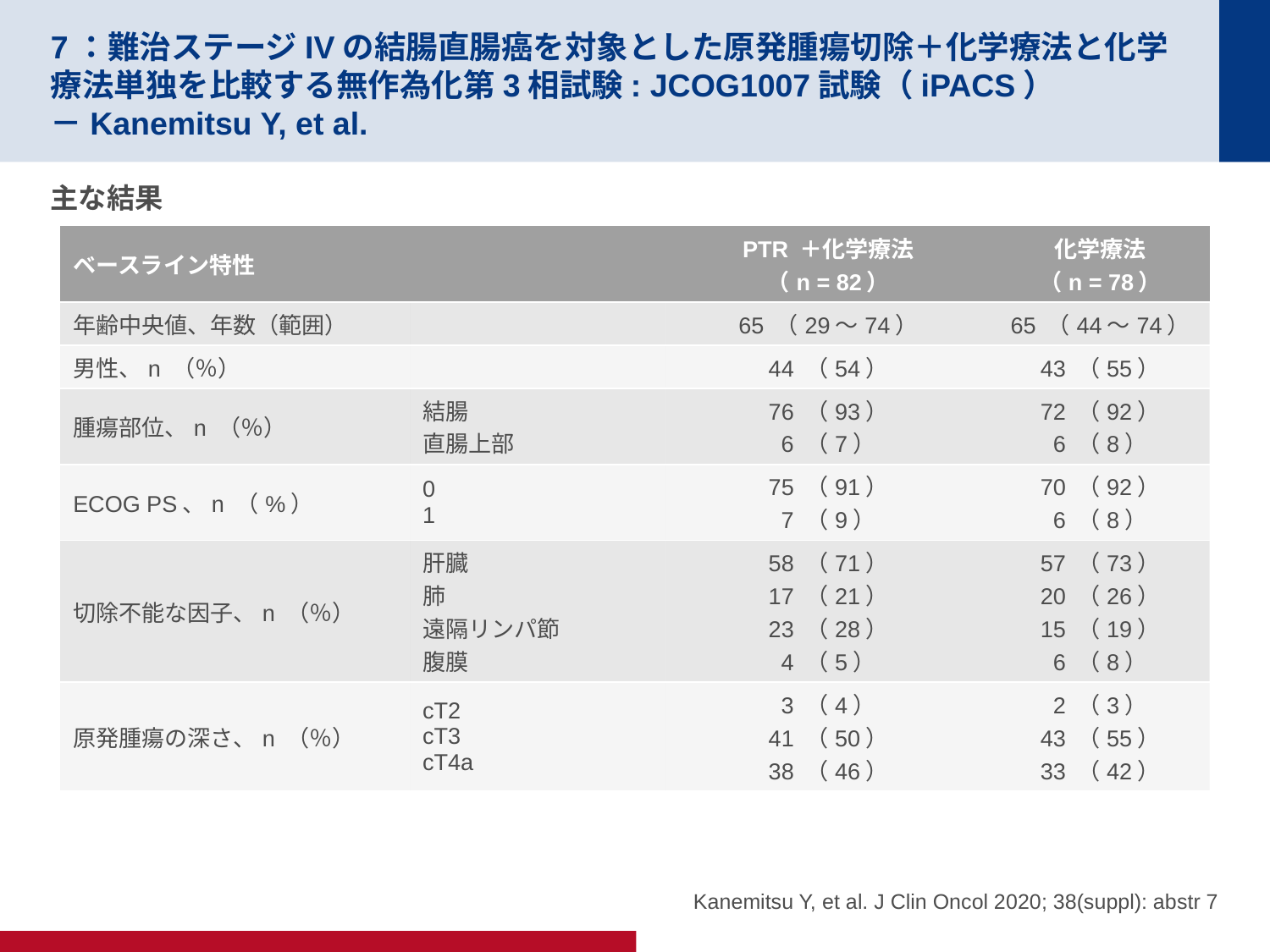

# 7：難治ステージIVの結腸直腸癌を対象とした原発腫瘍切除＋化学療法と化学療法単独を比較する無作為化第3相試験: JCOG1007試験（iPACS） －Kanemitsu Y, et al.
主な結果
| ベースライン特性 |  | PTR ＋化学療法 （n = 82） | 化学療法 （n = 78） |
| --- | --- | --- | --- |
| 年齢中央値、年数（範囲） |  | 65 （29～74） | 65 （44～74） |
| 男性、n （％） |  | 44 （54） | 43 （55） |
| 腫瘍部位、n （％） | 結腸 直腸上部 | 76 （93） 6 （7） | 72 （92） 6 （8） |
| ECOG PS、n （%） | 0 1 | 75 （91） 7 （9） | 70 （92） 6 （8） |
| 切除不能な因子、n （％） | 肝臓 肺 遠隔リンパ節 腹膜 | 58 （71） 17 （21） 23 （28） 4 （5） | 57 （73） 20 （26） 15 （19） 6 （8） |
| 原発腫瘍の深さ、n （％） | cT2 cT3 cT4a | 3 （4） 41 （50） 38 （46） | 2 （3） 43 （55） 33 （42） |
Kanemitsu Y, et al. J Clin Oncol 2020; 38(suppl): abstr 7